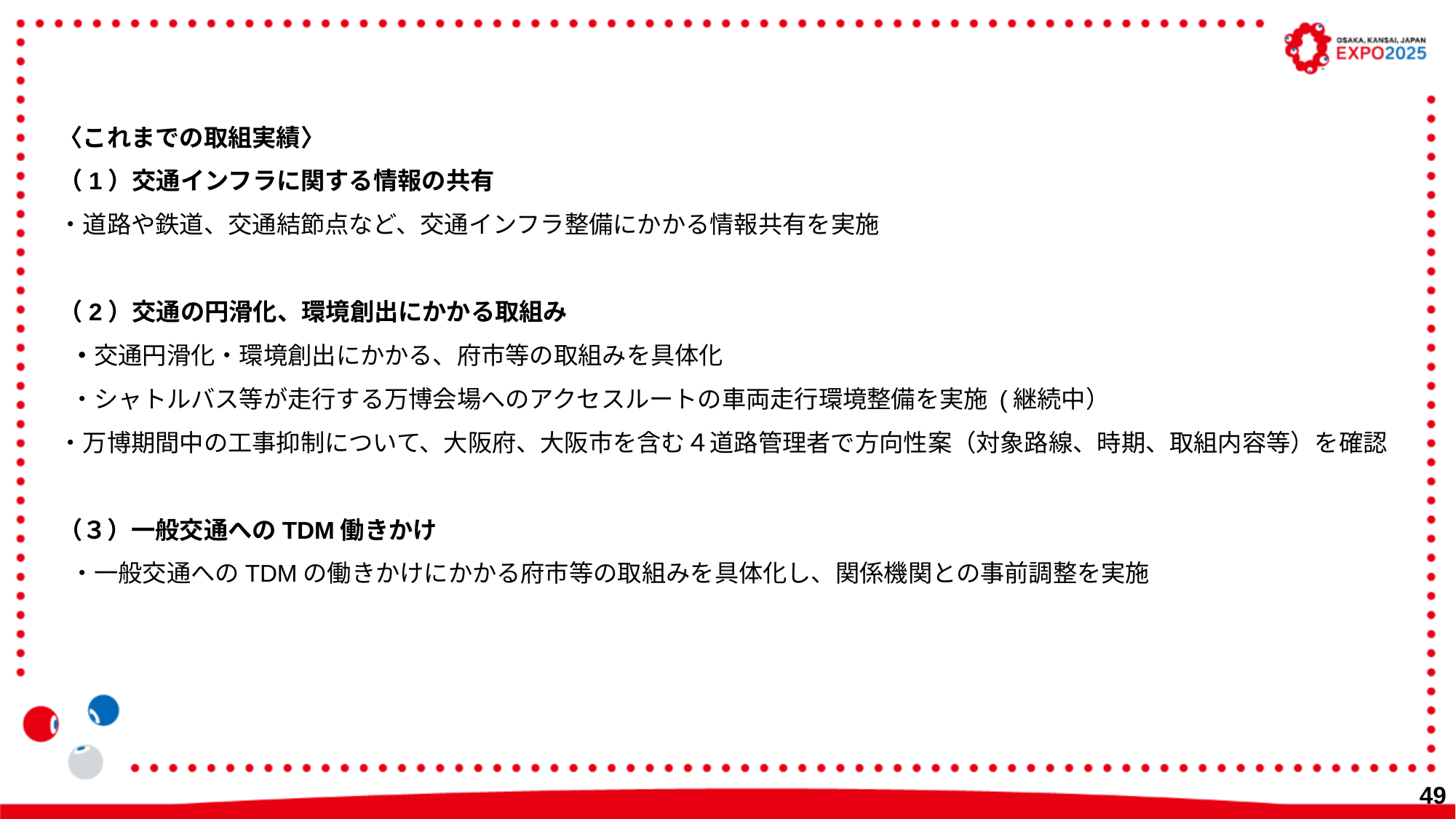

〈これまでの取組実績〉
（1）交通インフラに関する情報の共有
・道路や鉄道、交通結節点など、交通インフラ整備にかかる情報共有を実施

（2）交通の円滑化、環境創出にかかる取組み
 ・交通円滑化・環境創出にかかる、府市等の取組みを具体化
 ・シャトルバス等が走行する万博会場へのアクセスルートの車両走行環境整備を実施 (継続中）
・万博期間中の工事抑制について、大阪府、大阪市を含む４道路管理者で方向性案（対象路線、時期、取組内容等）を確認

（３）一般交通へのTDM働きかけ
 ・一般交通へのTDMの働きかけにかかる府市等の取組みを具体化し、関係機関との事前調整を実施

49